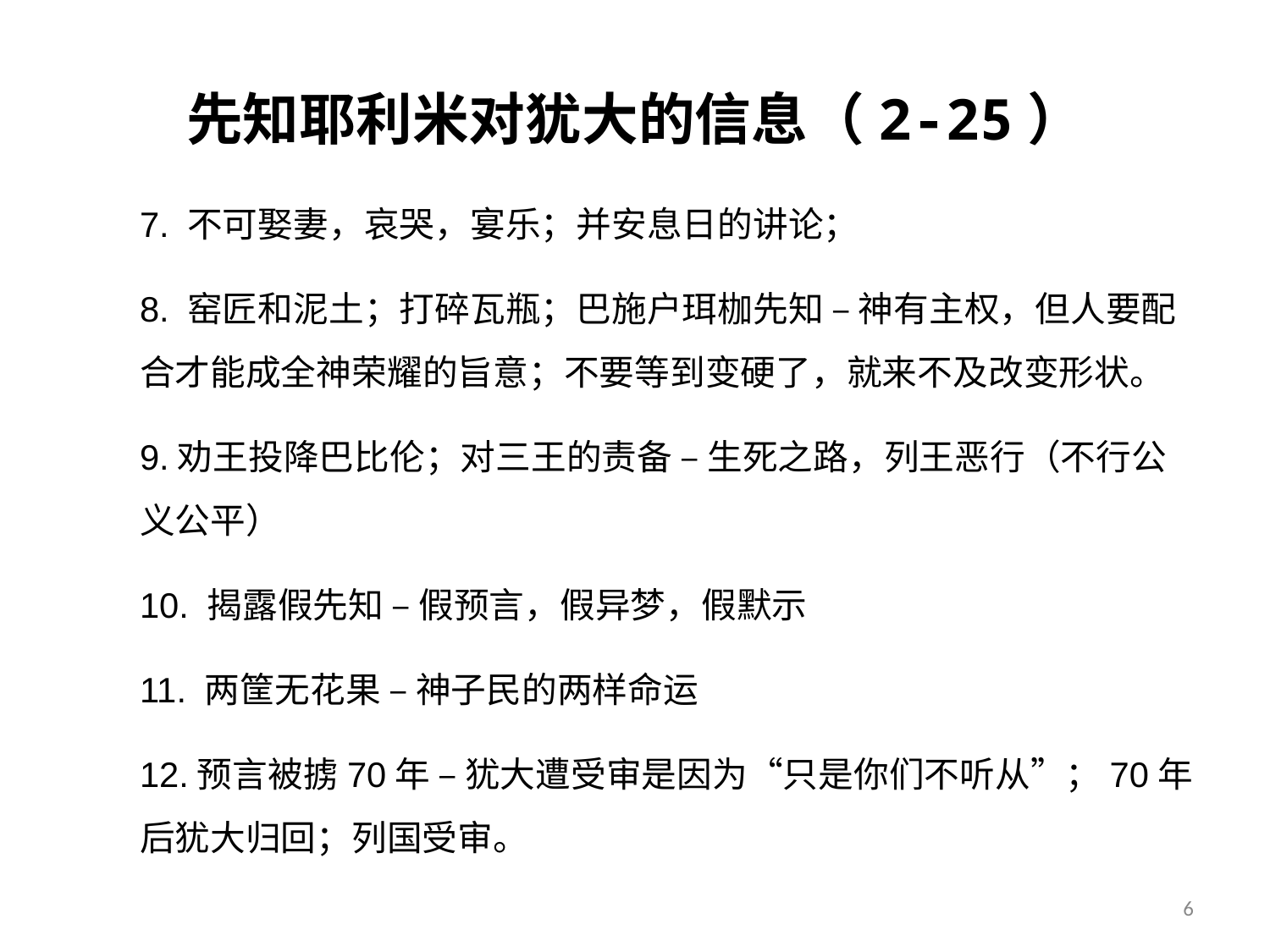

# 先知耶利米对犹大的信息（2-25）
7. 不可娶妻，哀哭，宴乐；并安息日的讲论；
8. 窑匠和泥土；打碎瓦瓶；巴施户珥枷先知 – 神有主权，但人要配合才能成全神荣耀的旨意；不要等到变硬了，就来不及改变形状。
9.劝王投降巴比伦；对三王的责备 – 生死之路，列王恶行（不行公义公平）
10. 揭露假先知 – 假预言，假异梦，假默示
11. 两筐无花果 – 神子民的两样命运
12.预言被掳70年 – 犹大遭受审是因为“只是你们不听从”；70年后犹大归回；列国受审。
6